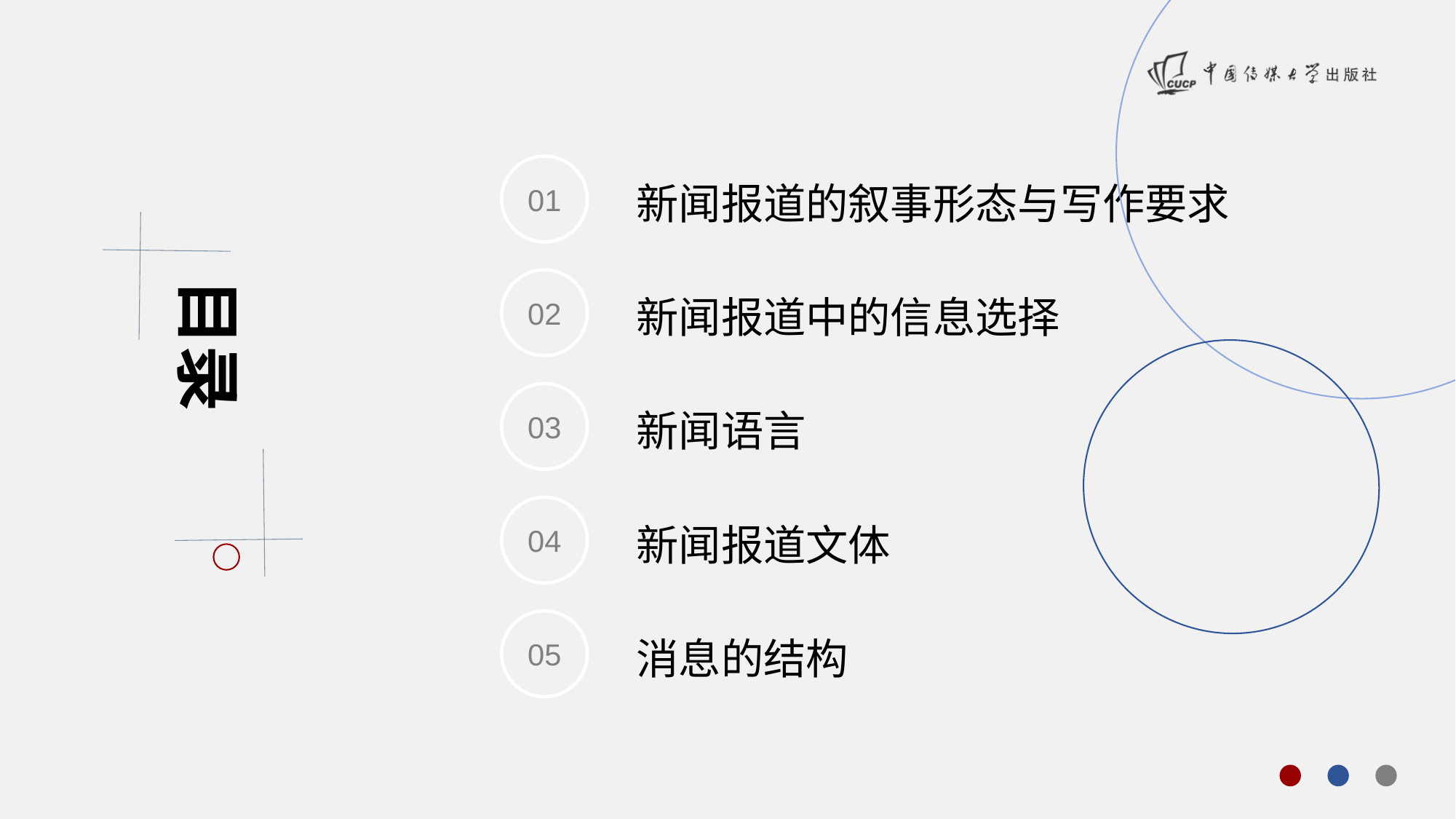

01
新闻报道的叙事形态与写作要求
目录
02
新闻报道中的信息选择

03
新闻语言
04
新闻报道文体

05
消息的结构